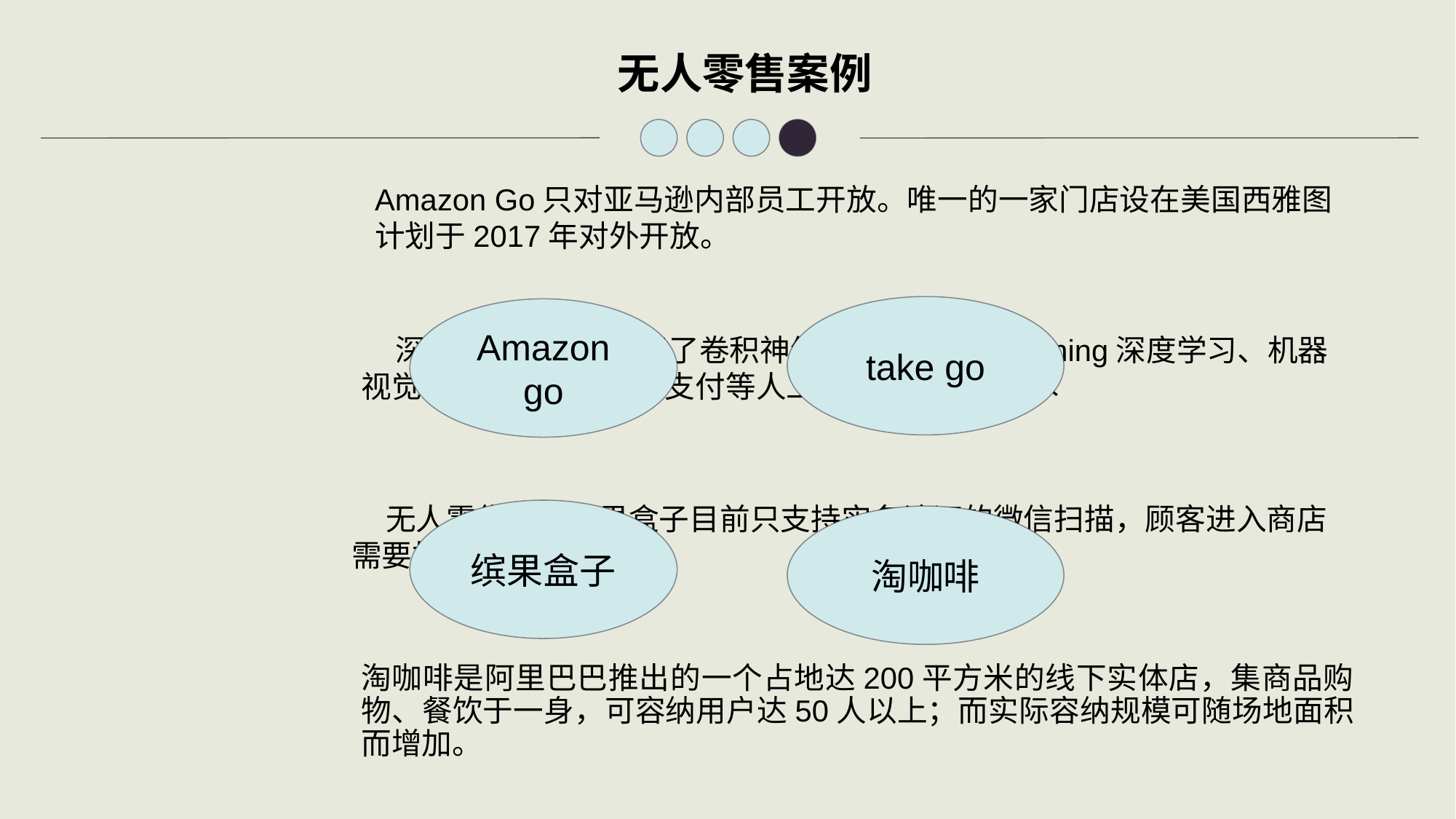

无人零售案例

Amazon Go只对亚马逊内部员工开放。唯一的一家门店设在美国西雅图计划于2017年对外开放。
take go
Amazon go
    深兰科技研发，应用了卷积神经网络、Deep learning深度学习、机器视觉、生物识别、生物支付等人工智能领域前沿技术
    无人零售商店缤果盒子目前只支持实名认证的微信扫描，顾客进入商店需要扫描二维码。
缤果盒子
淘咖啡
淘咖啡是阿里巴巴推出的一个占地达200平方米的线下实体店，集商品购物、餐饮于一身，可容纳用户达50人以上；而实际容纳规模可随场地面积而增加。